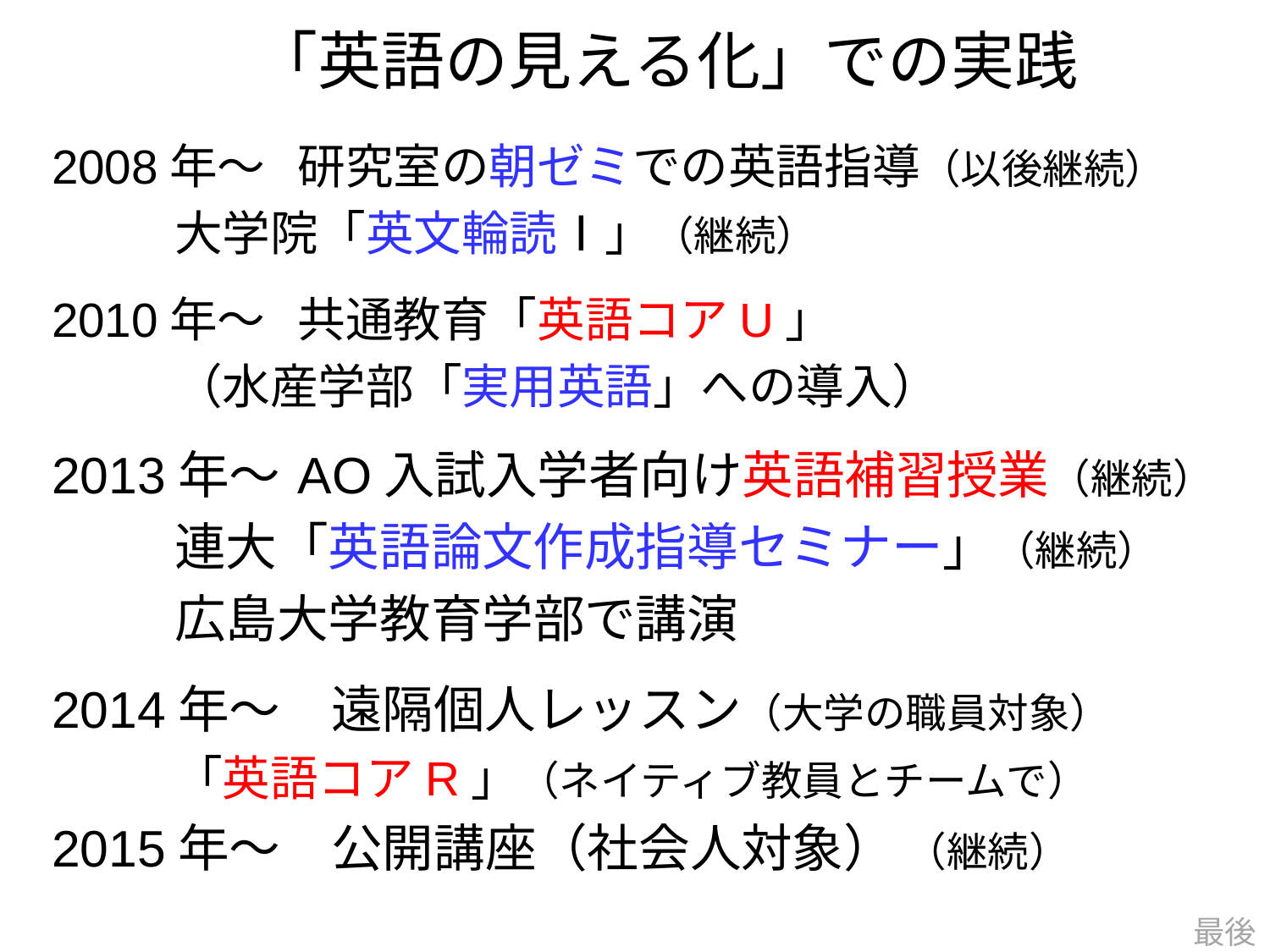

「英語の見える化」での実践
2008年～	研究室の朝ゼミでの英語指導（以後継続）
		大学院「英文輪読Ⅰ」（継続）

2010年～	共通教育「英語コアU」
		（水産学部「実用英語」への導入）

2013年～	AO入試入学者向け英語補習授業（継続）
		連大「英語論文作成指導セミナー」（継続）
		広島大学教育学部で講演

2014年～　遠隔個人レッスン（大学の職員対象）
		「英語コアR」（ネイティブ教員とチームで）
2015年～　公開講座（社会人対象） （継続）
最後